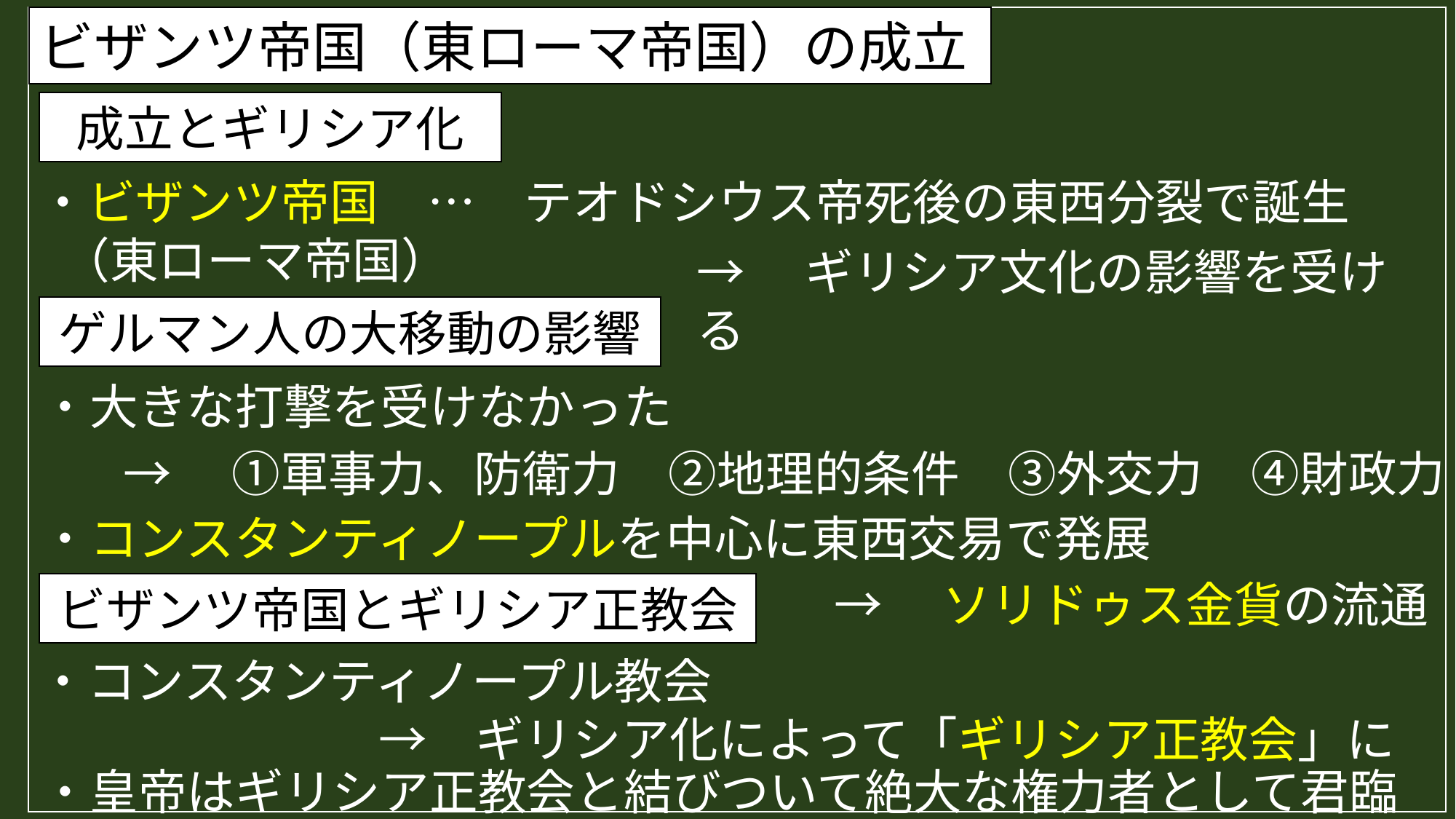

ビザンツ帝国（東ローマ帝国）の成立
成立とギリシア化
・ビザンツ帝国　…　テオドシウス帝死後の東西分裂で誕生
 （東ローマ帝国）
→　ギリシア文化の影響を受ける
ゲルマン人の大移動の影響
・大きな打撃を受けなかった
→　①軍事力、防衛力　②地理的条件　③外交力　④財政力
・コンスタンティノープルを中心に東西交易で発展
→　ソリドゥス金貨の流通
ビザンツ帝国とギリシア正教会
・コンスタンティノープル教会
　　　　　　　→　ギリシア化によって「ギリシア正教会」に
・皇帝はギリシア正教会と結びついて絶大な権力者として君臨